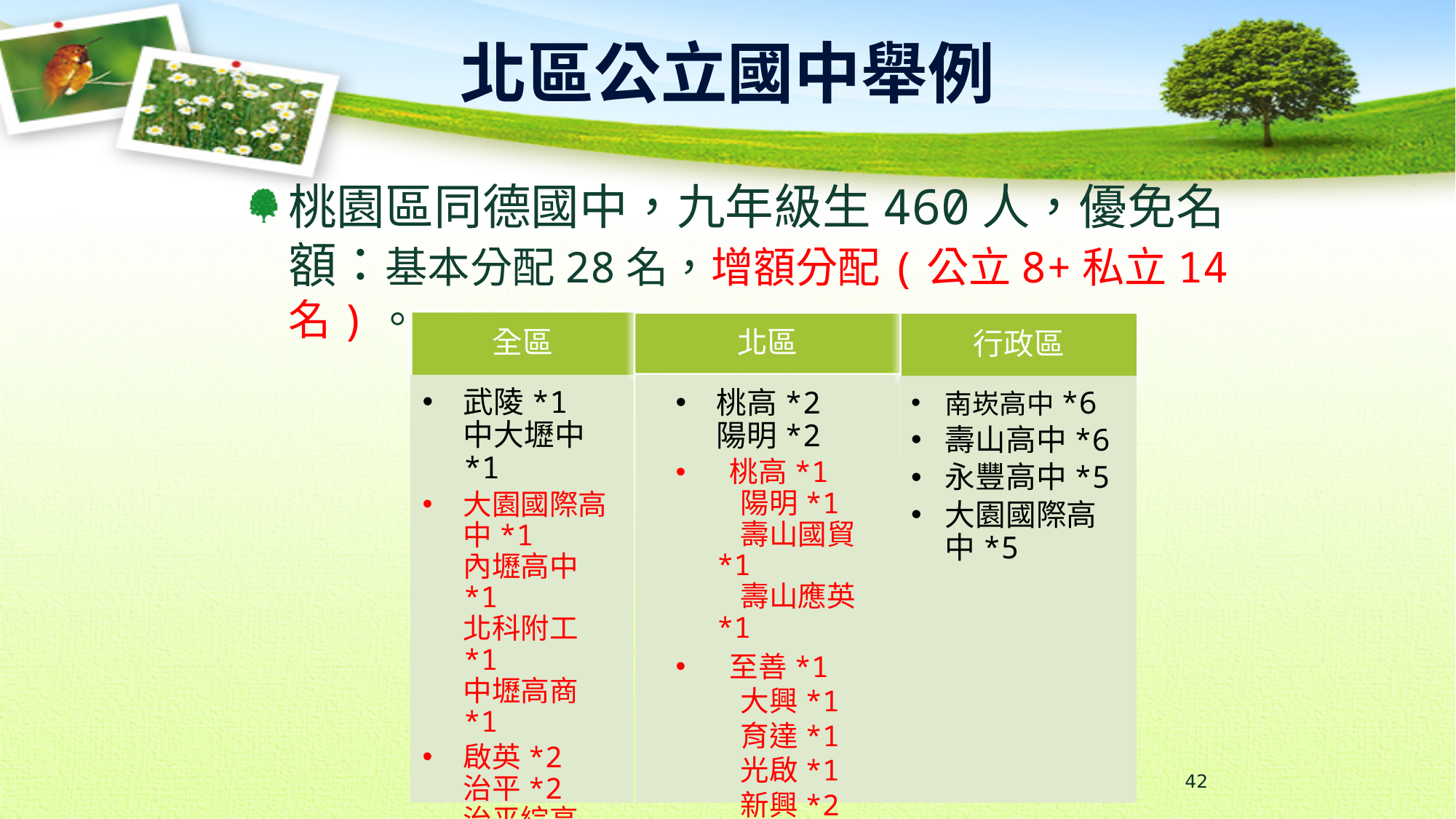

北區公立國中舉例
桃園區同德國中，九年級生460人，優免名額：基本分配28名，增額分配(公立8+私立14名)。
全區
行政區
北區
武陵*1
中大壢中*1
大園國際高中*1
內壢高中*1
北科附工*1
中壢高商*1
啟英*2
治平*2
治平綜高*1六和*1
桃高*2
陽明*2
 桃高*1
 陽明*1
 壽山國貿*1
 壽山應英*1
 至善*1
 大興*1
 育達*1
 光啟*1
 新興*2
      振聲*2
南崁高中*6
壽山高中*6
永豐高中*5
大園國際高中*5

42